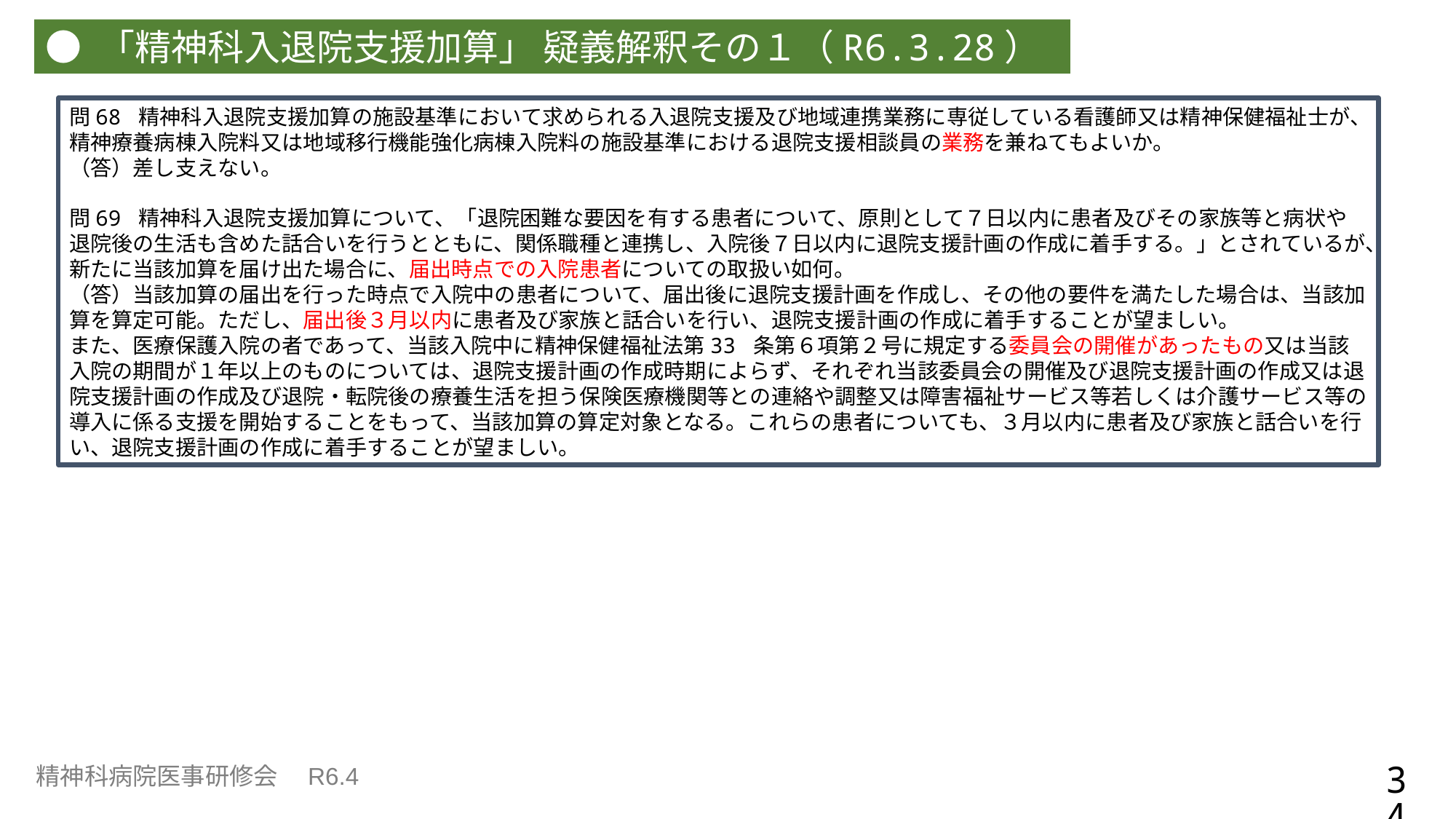

● 「精神科入退院支援加算」 疑義解釈その１（R6.3.28）
問68 精神科入退院支援加算の施設基準において求められる入退院支援及び地域連携業務に専従している看護師又は精神保健福祉士が、精神療養病棟入院料又は地域移行機能強化病棟入院料の施設基準における退院支援相談員の業務を兼ねてもよいか。
（答）差し支えない。

問69 精神科入退院支援加算について、「退院困難な要因を有する患者について、原則として７日以内に患者及びその家族等と病状や退院後の生活も含めた話合いを行うとともに、関係職種と連携し、入院後７日以内に退院支援計画の作成に着手する。」とされているが、新たに当該加算を届け出た場合に、届出時点での入院患者についての取扱い如何。
（答）当該加算の届出を行った時点で入院中の患者について、届出後に退院支援計画を作成し、その他の要件を満たした場合は、当該加算を算定可能。ただし、届出後３月以内に患者及び家族と話合いを行い、退院支援計画の作成に着手することが望ましい。
また、医療保護入院の者であって、当該入院中に精神保健福祉法第33 条第６項第２号に規定する委員会の開催があったもの又は当該入院の期間が１年以上のものについては、退院支援計画の作成時期によらず、それぞれ当該委員会の開催及び退院支援計画の作成又は退院支援計画の作成及び退院・転院後の療養生活を担う保険医療機関等との連絡や調整又は障害福祉サービス等若しくは介護サービス等の導入に係る支援を開始することをもって、当該加算の算定対象となる。これらの患者についても、３月以内に患者及び家族と話合いを行い、退院支援計画の作成に着手することが望ましい。
34